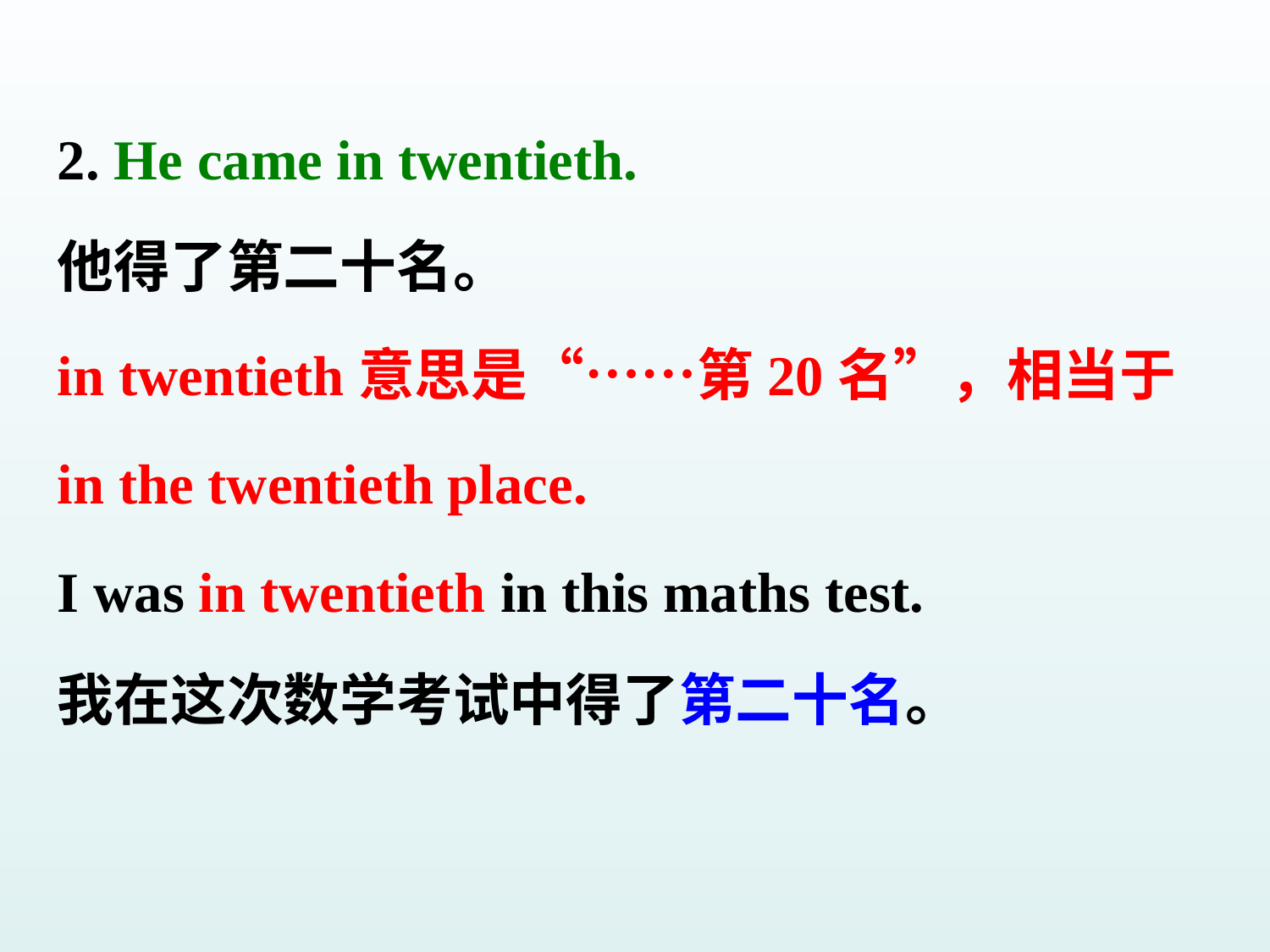

2. He came in twentieth.
他得了第二十名。
in twentieth意思是“……第20名”，相当于
in the twentieth place.
I was in twentieth in this maths test.
我在这次数学考试中得了第二十名。